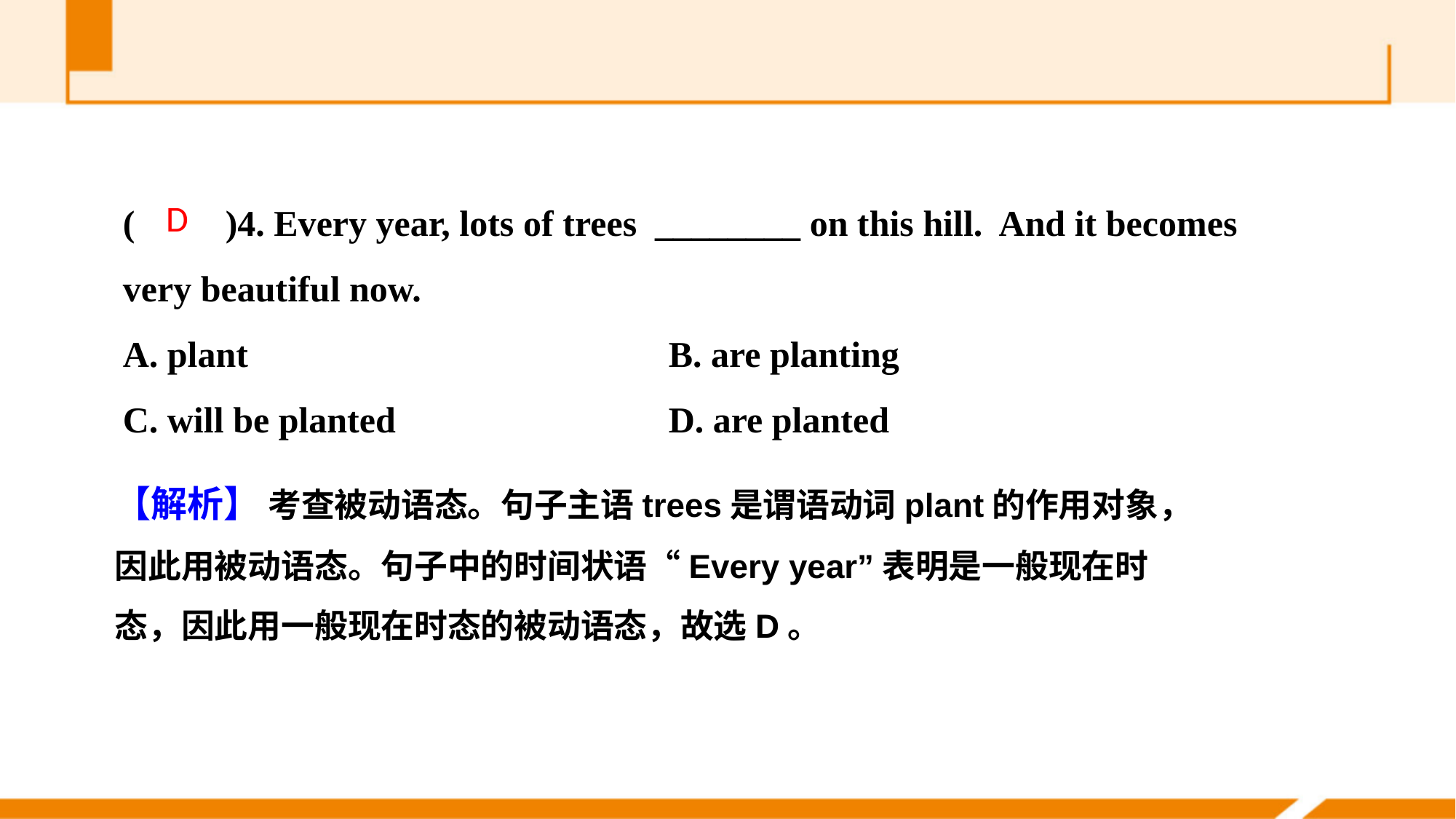

(　　)4. Every year, lots of trees  ________ on this hill.  And it becomes very beautiful now.
A. plant  				B. are planting
C. will be planted  			D. are planted
D
【解析】 考查被动语态。句子主语trees是谓语动词plant的作用对象，因此用被动语态。句子中的时间状语“Every year”表明是一般现在时态，因此用一般现在时态的被动语态，故选D。